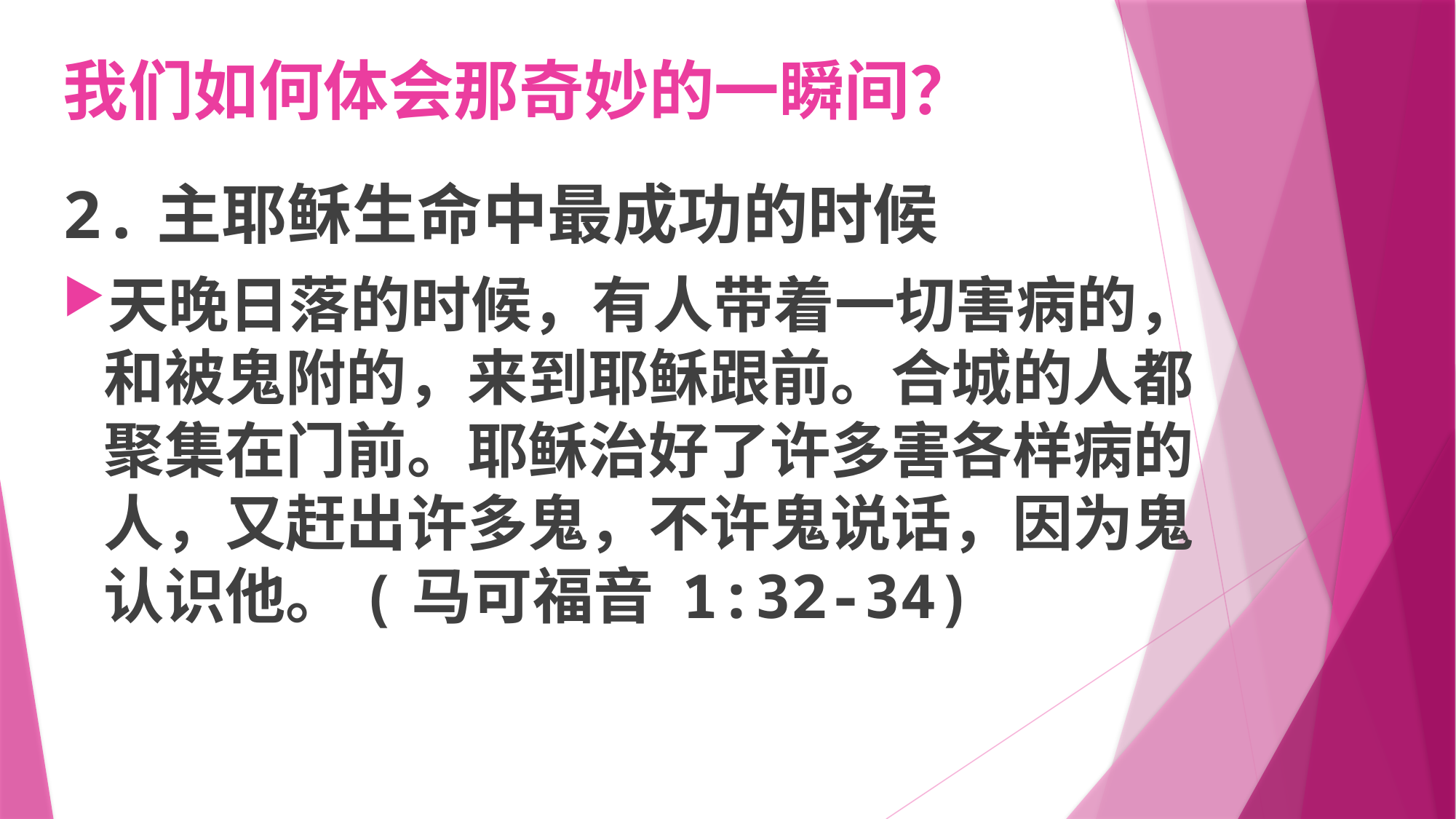

# 我们如何体会那奇妙的一瞬间？
2.主耶稣生命中最成功的时候
天晚日落的时候，有人带着一切害病的，和被鬼附的，来到耶稣跟前。合城的人都聚集在门前。耶稣治好了许多害各样病的人，又赶出许多鬼，不许鬼说话，因为鬼认识他。(马可福音 1:32-34)